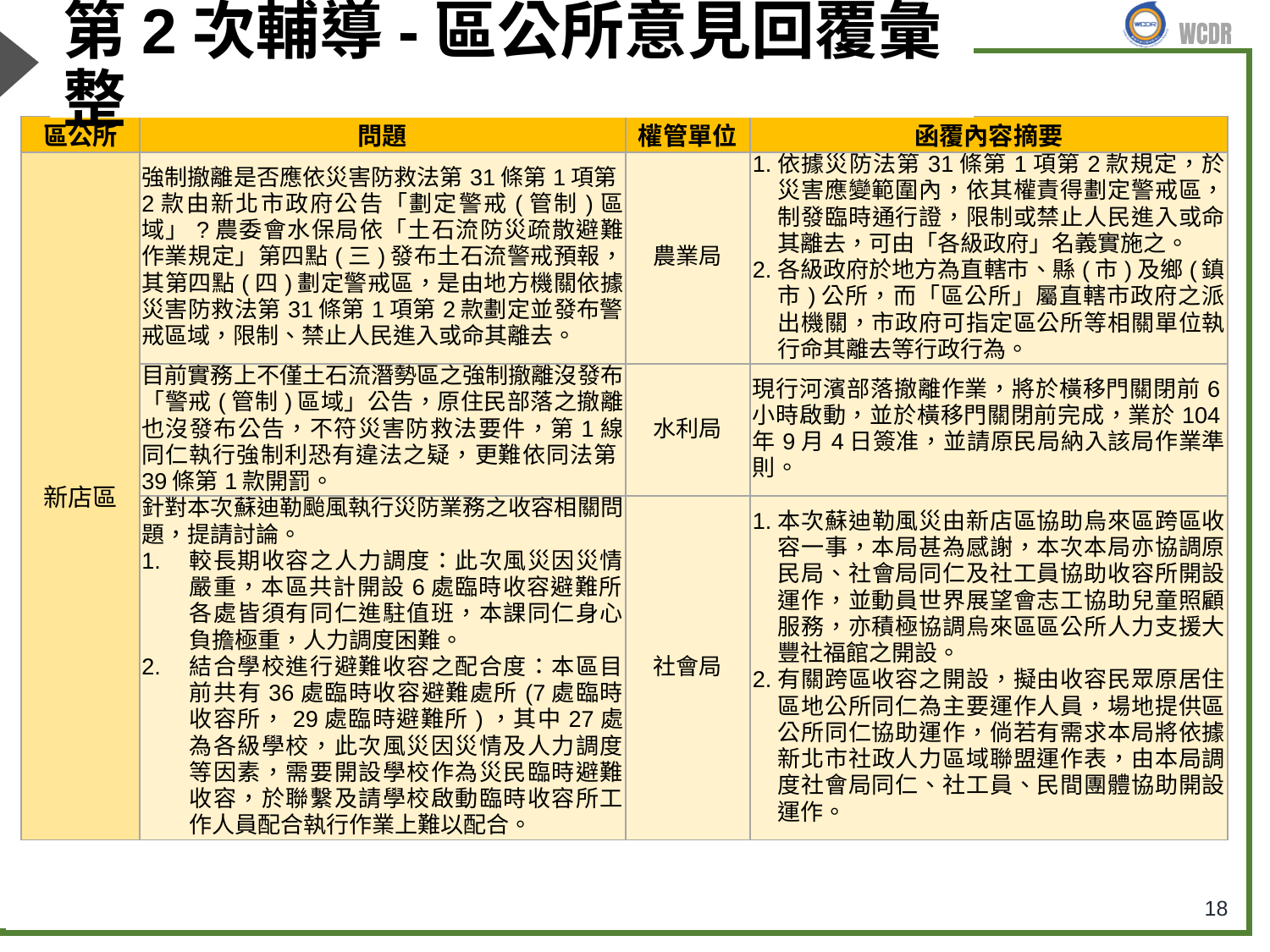

# 第2次輔導-區公所意見回覆彙整
| 區公所 | 問題 | 權管單位 | 函覆內容摘要 |
| --- | --- | --- | --- |
| 新店區 | 強制撤離是否應依災害防救法第31條第1項第2款由新北市政府公告「劃定警戒(管制)區域」?農委會水保局依「土石流防災疏散避難作業規定」第四點(三)發布土石流警戒預報，其第四點(四)劃定警戒區，是由地方機關依據災害防救法第31條第1項第2款劃定並發布警戒區域，限制、禁止人民進入或命其離去。 | 農業局 | 依據災防法第31條第1項第2款規定，於災害應變範圍內，依其權責得劃定警戒區，制發臨時通行證，限制或禁止人民進入或命其離去，可由「各級政府」名義實施之。 各級政府於地方為直轄市、縣(市)及鄉(鎮市)公所，而「區公所」屬直轄市政府之派出機關，市政府可指定區公所等相關單位執行命其離去等行政行為。 |
|  | 目前實務上不僅土石流潛勢區之強制撤離沒發布「警戒(管制)區域」公告，原住民部落之撤離也沒發布公告，不符災害防救法要件，第1線同仁執行強制利恐有違法之疑，更難依同法第39條第1款開罰。 | 水利局 | 現行河濱部落撤離作業，將於橫移門關閉前6小時啟動，並於橫移門關閉前完成，業於104年9月4日簽准，並請原民局納入該局作業準則。 |
|  | 針對本次蘇迪勒颱風執行災防業務之收容相關問題，提請討論。 較長期收容之人力調度：此次風災因災情嚴重，本區共計開設6處臨時收容避難所，各處皆須有同仁進駐值班，本課同仁身心負擔極重，人力調度困難。 結合學校進行避難收容之配合度：本區目前共有36處臨時收容避難處所(7處臨時收容所，29處臨時避難所)，其中27處為各級學校，此次風災因災情及人力調度等因素，需要開設學校作為災民臨時避難收容，於聯繫及請學校啟動臨時收容所工作人員配合執行作業上難以配合。 | 社會局 | 本次蘇迪勒風災由新店區協助烏來區跨區收容一事，本局甚為感謝，本次本局亦協調原民局、社會局同仁及社工員協助收容所開設運作，並動員世界展望會志工協助兒童照顧服務，亦積極協調烏來區區公所人力支援大豐社福館之開設。 有關跨區收容之開設，擬由收容民眾原居住區地公所同仁為主要運作人員，場地提供區公所同仁協助運作，倘若有需求本局將依據新北市社政人力區域聯盟運作表，由本局調度社會局同仁、社工員、民間團體協助開設運作。 |
18